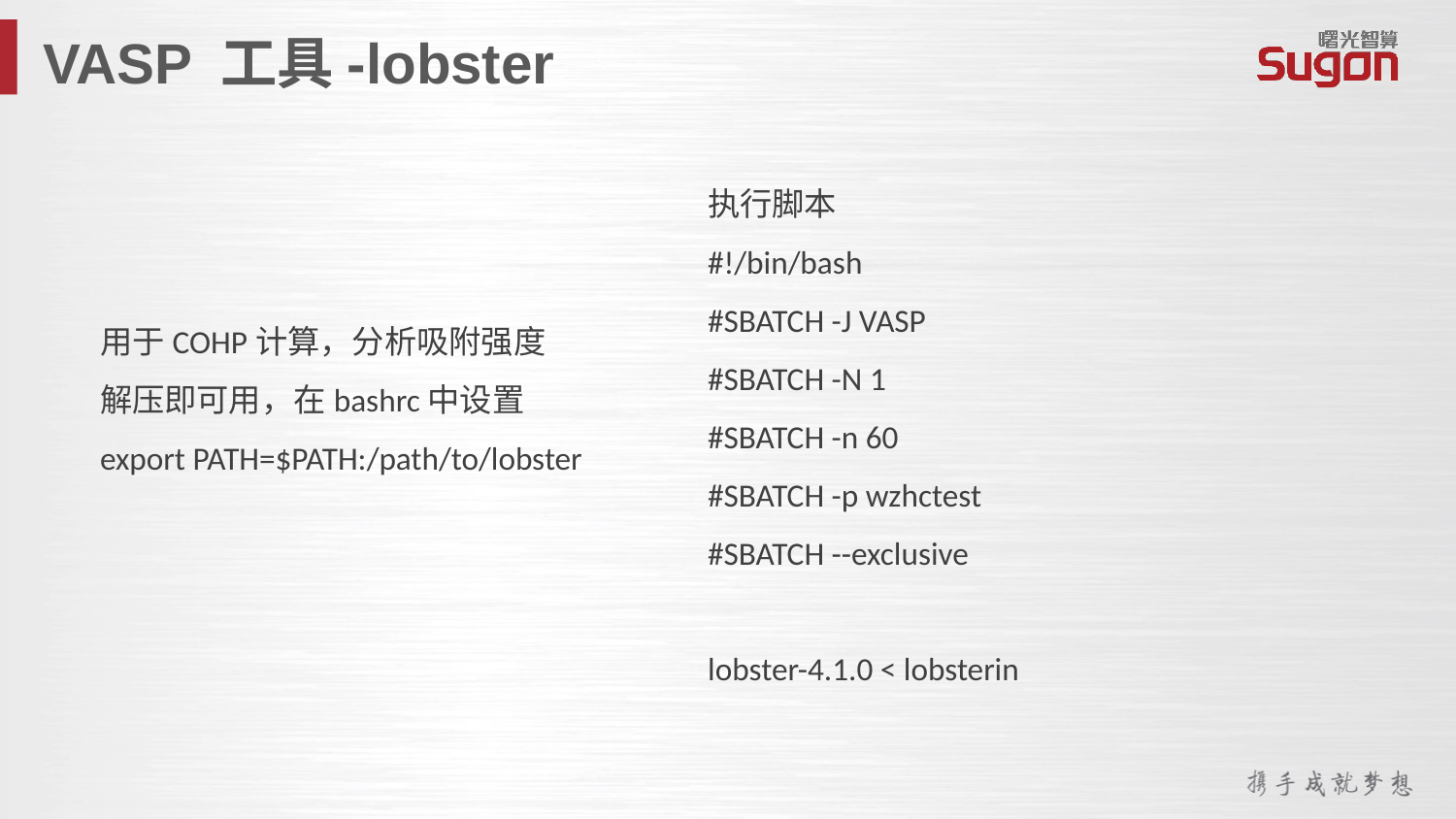

VASP 工具-lobster
执行脚本
#!/bin/bash
#SBATCH -J VASP
#SBATCH -N 1
#SBATCH -n 60
#SBATCH -p wzhctest
#SBATCH --exclusive

lobster-4.1.0 < lobsterin
用于COHP计算，分析吸附强度
解压即可用，在bashrc中设置
export PATH=$PATH:/path/to/lobster